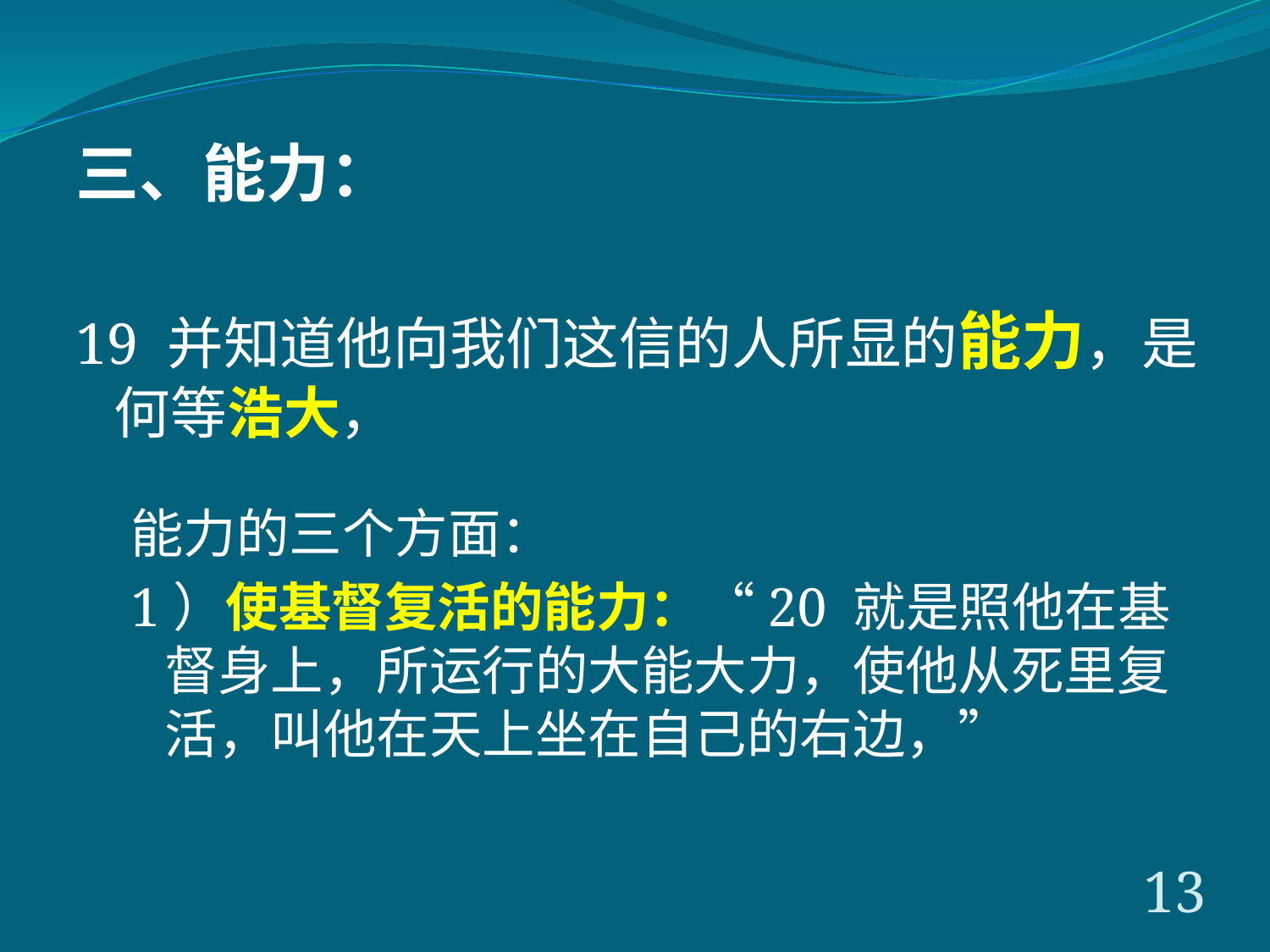

三、能力：

19 并知道他向我们这信的人所显的能力，是何等浩大，

能力的三个方面：
1）使基督复活的能力：“20 就是照他在基督身上，所运行的大能大力，使他从死里复活，叫他在天上坐在自己的右边，”
13